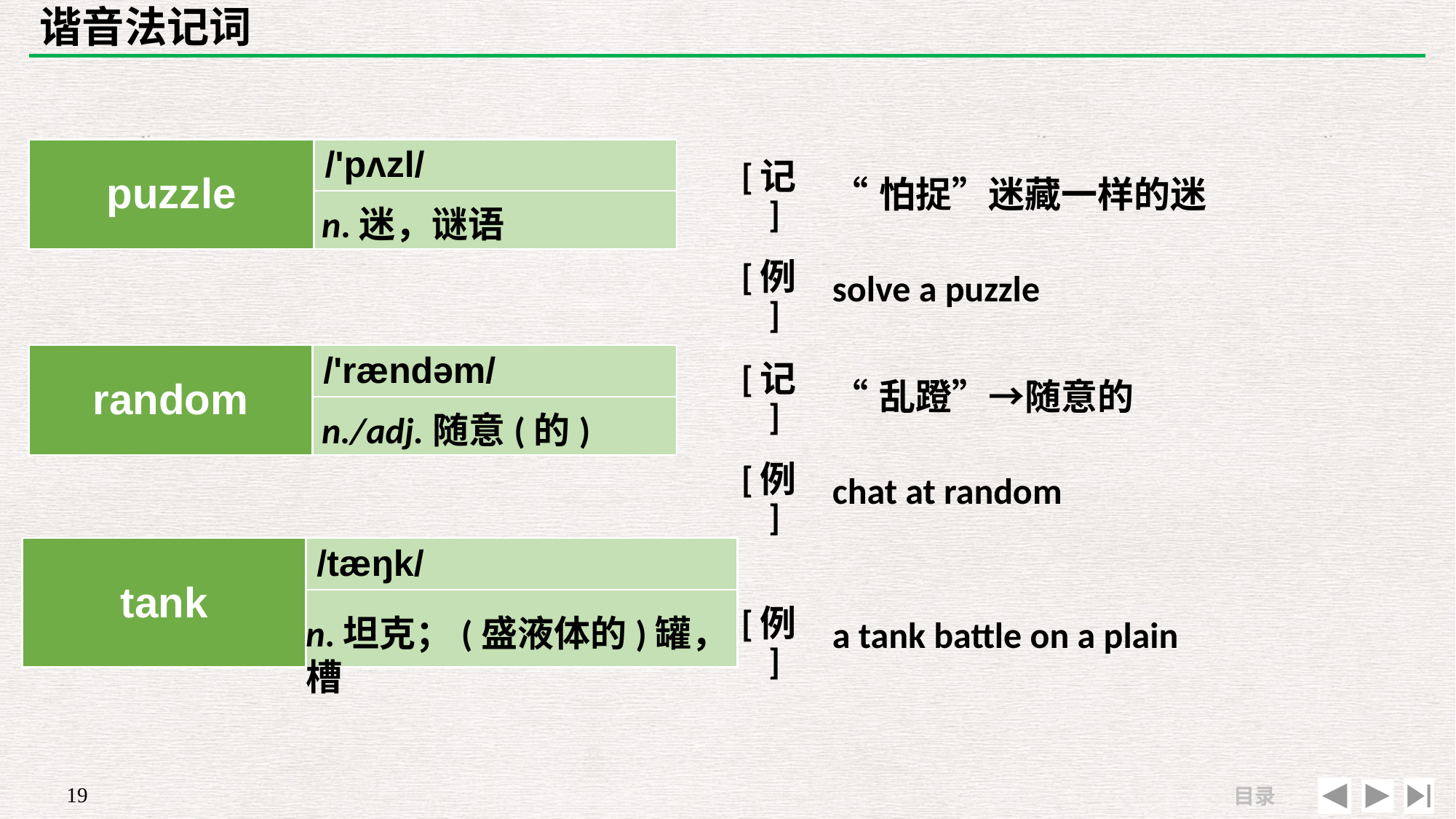

# 谐音法记词

| puzzle | /'pʌzl/ |
| --- | --- |
|  |  |
| [记] | “怕捉”迷藏一样的迷 |
| --- | --- |
| [例] | solve a puzzle |
n.迷，谜语
| [记] | “乱蹬”→随意的 |
| --- | --- |
| [例] | chat at random |
| random | /'rændəm/ |
| --- | --- |
|  |  |
n./adj.随意(的)
| tank | /tæŋk/ |
| --- | --- |
|  |  |
|  |  |
| --- | --- |
| [例] | a tank battle on a plain |
n.坦克；(盛液体的)罐，槽